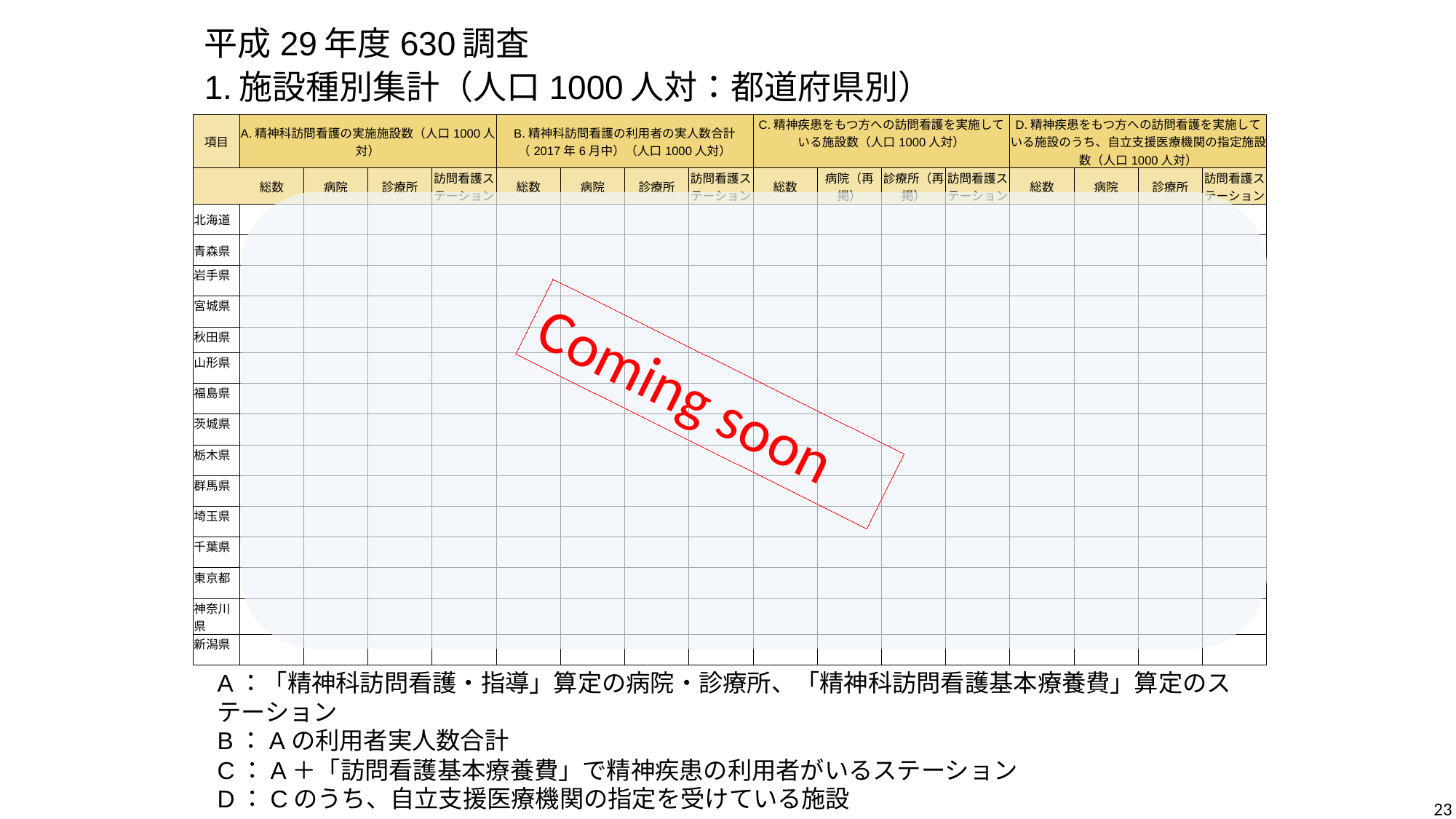

# 平成29年度630調査 1.施設種別集計（人口1000人対：都道府県別）
| 項目 | A.精神科訪問看護の実施施設数（人口1000人対） |  |  |  | B.精神科訪問看護の利用者の実人数合計（2017年6月中）（人口1000人対） |  |  |  | C.精神疾患をもつ方への訪問看護を実施している施設数（人口1000人対） |  |  |  | D.精神疾患をもつ方への訪問看護を実施している施設のうち、自立支援医療機関の指定施設数（人口1000人対） |  |  |  |
| --- | --- | --- | --- | --- | --- | --- | --- | --- | --- | --- | --- | --- | --- | --- | --- | --- |
|  | 総数 | 病院 | 診療所 | 訪問看護ステーション | 総数 | 病院 | 診療所 | 訪問看護ステーション | 総数 | 病院（再掲） | 診療所（再掲） | 訪問看護ステーション | 総数 | 病院 | 診療所 | 訪問看護ステーション |
| 北海道 |  |  |  |  |  |  |  |  |  |  |  |  |  |  |  |  |
| 青森県 |  |  |  |  |  |  |  |  |  |  |  |  |  |  |  |  |
| 岩手県 |  |  |  |  |  |  |  |  |  |  |  |  |  |  |  |  |
| 宮城県 |  |  |  |  |  |  |  |  |  |  |  |  |  |  |  |  |
| 秋田県 |  |  |  |  |  |  |  |  |  |  |  |  |  |  |  |  |
| 山形県 |  |  |  |  |  |  |  |  |  |  |  |  |  |  |  |  |
| 福島県 |  |  |  |  |  |  |  |  |  |  |  |  |  |  |  |  |
| 茨城県 |  |  |  |  |  |  |  |  |  |  |  |  |  |  |  |  |
| 栃木県 |  |  |  |  |  |  |  |  |  |  |  |  |  |  |  |  |
| 群馬県 |  |  |  |  |  |  |  |  |  |  |  |  |  |  |  |  |
| 埼玉県 |  |  |  |  |  |  |  |  |  |  |  |  |  |  |  |  |
| 千葉県 |  |  |  |  |  |  |  |  |  |  |  |  |  |  |  |  |
| 東京都 |  |  |  |  |  |  |  |  |  |  |  |  |  |  |  |  |
| 神奈川県 |  |  |  |  |  |  |  |  |  |  |  |  |  |  |  |  |
| 新潟県 |  |  |  |  |  |  |  |  |  |  |  |  |  |  |  |  |

Coming soon
A：「精神科訪問看護・指導」算定の病院・診療所、「精神科訪問看護基本療養費」算定のステーション
B：Aの利用者実人数合計
C：A＋「訪問看護基本療養費」で精神疾患の利用者がいるステーション
D：Cのうち、自立支援医療機関の指定を受けている施設
23